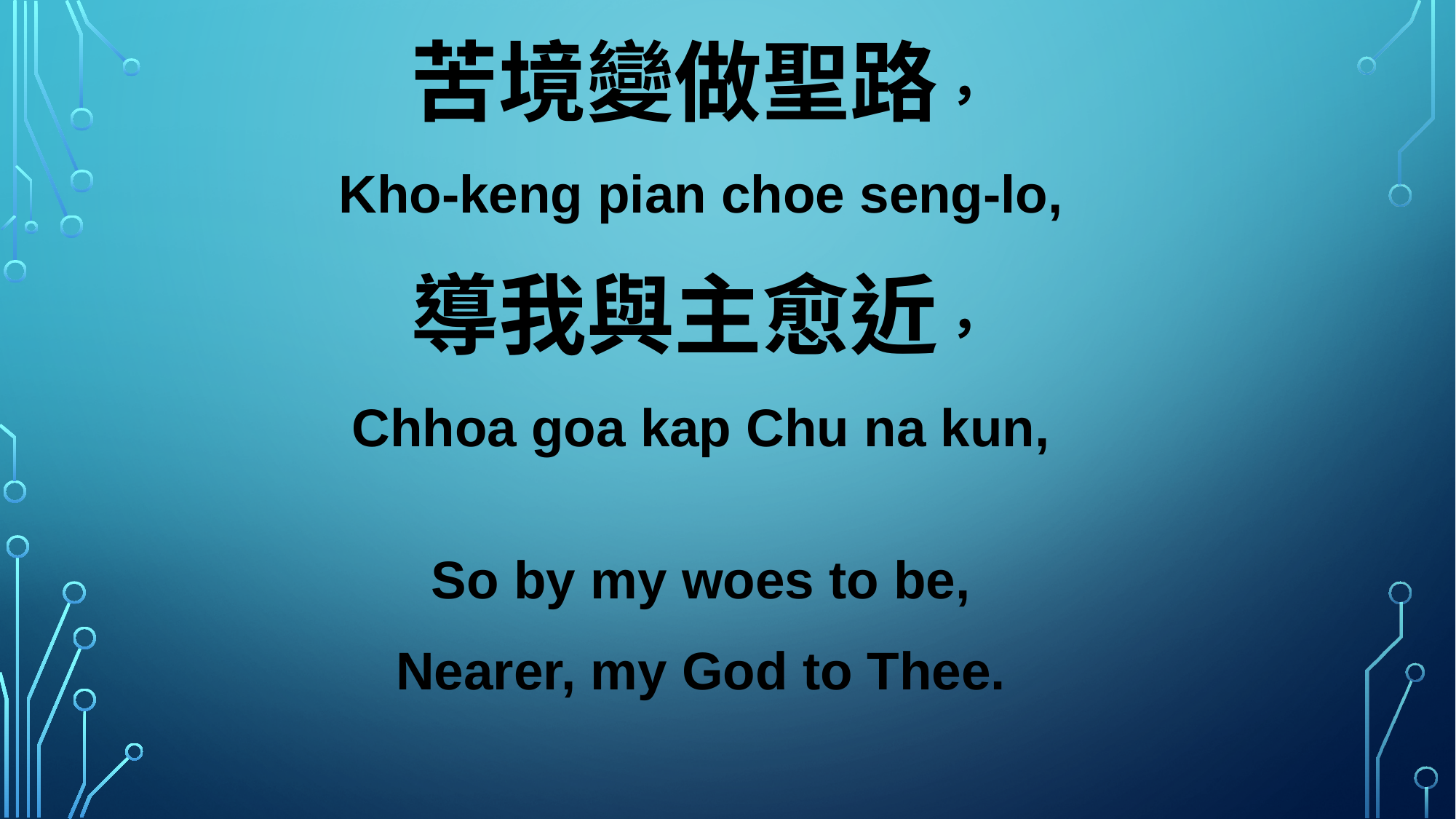

苦境變做聖路，
Kho-keng pian choe seng-lo,
導我與主愈近，
Chhoa goa kap Chu na kun,

So by my woes to be,
Nearer, my God to Thee.